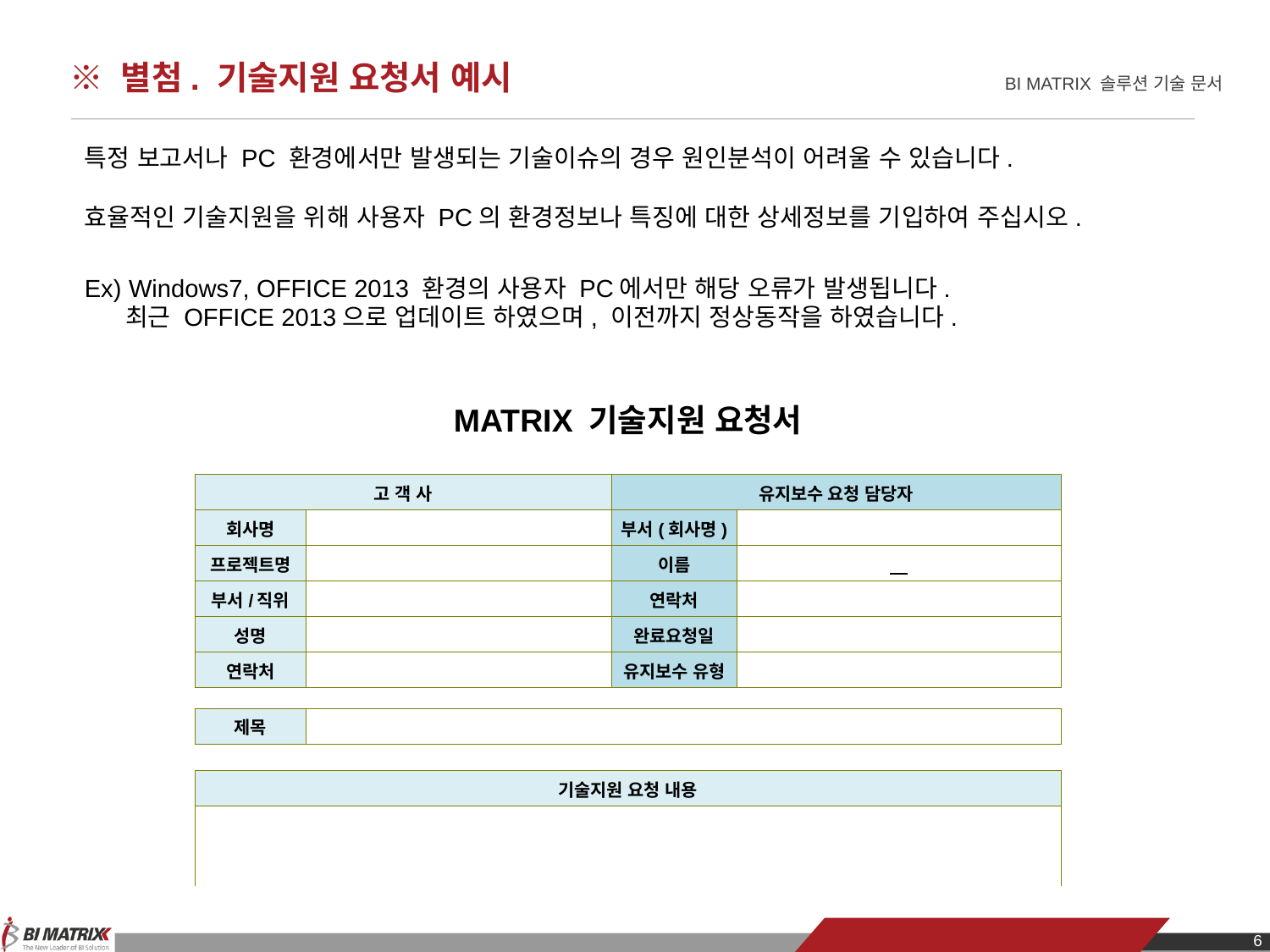

# ※ 별첨. 기술지원 요청서 예시
BI MATRIX 솔루션 기술 문서
특정 보고서나 PC 환경에서만 발생되는 기술이슈의 경우 원인분석이 어려울 수 있습니다.

효율적인 기술지원을 위해 사용자 PC의 환경정보나 특징에 대한 상세정보를 기입하여 주십시오.
Ex) Windows7, OFFICE 2013 환경의 사용자 PC에서만 해당 오류가 발생됩니다.
     최근 OFFICE 2013으로 업데이트 하였으며, 이전까지 정상동작을 하였습니다.
| MATRIX 기술지원 요청서 |  |  |  |
| --- | --- | --- | --- |
|  |  |  |  |
| 고 객 사 |  | 유지보수 요청 담당자 |  |
| 회사명 |  | 부서(회사명) |  |
| 프로젝트명 |  | 이름 |  |
| 부서/직위 |  | 연락처 |  |
| 성명 |  | 완료요청일 |  |
| 연락처 |  | 유지보수 유형 |  |
|  |  |  |  |
| 제목 |  |  |  |
|  |  |  |  |
| 기술지원 요청 내용 |  |  |  |
|  |  |  |  |
|  |  |  |  |
|  |  |  |  |
6